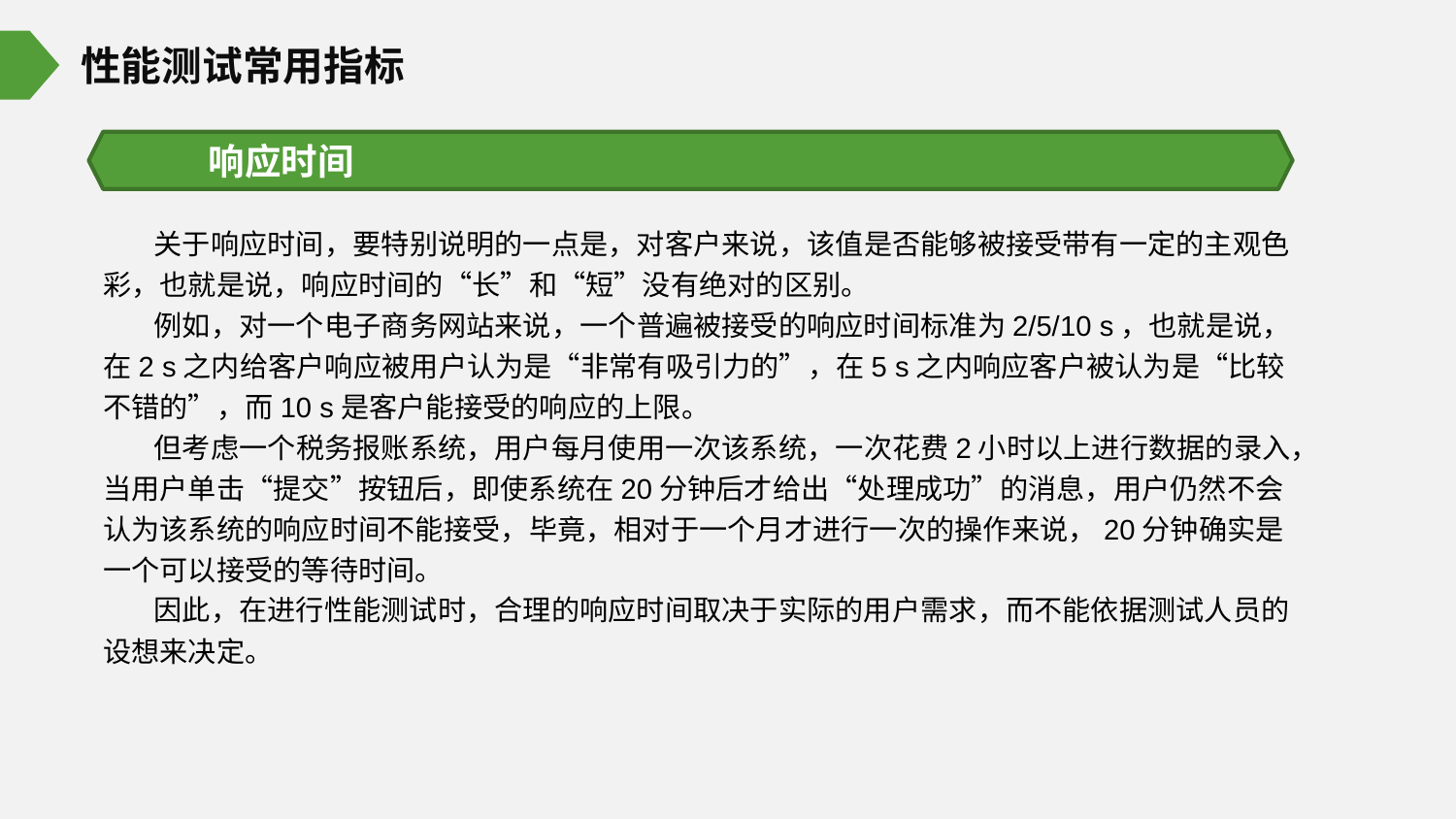

性能测试常用指标
响应时间
       关于响应时间，要特别说明的一点是，对客户来说，该值是否能够被接受带有一定的主观色彩，也就是说，响应时间的“长”和“短”没有绝对的区别。
       例如，对一个电子商务网站来说，一个普遍被接受的响应时间标准为2/5/10 s，也就是说，在2 s之内给客户响应被用户认为是“非常有吸引力的”，在5 s之内响应客户被认为是“比较不错的”，而10 s是客户能接受的响应的上限。
       但考虑一个税务报账系统，用户每月使用一次该系统，一次花费2小时以上进行数据的录入，当用户单击“提交”按钮后，即使系统在20分钟后才给出“处理成功”的消息，用户仍然不会认为该系统的响应时间不能接受，毕竟，相对于一个月才进行一次的操作来说，20分钟确实是一个可以接受的等待时间。
       因此，在进行性能测试时，合理的响应时间取决于实际的用户需求，而不能依据测试人员的设想来决定。